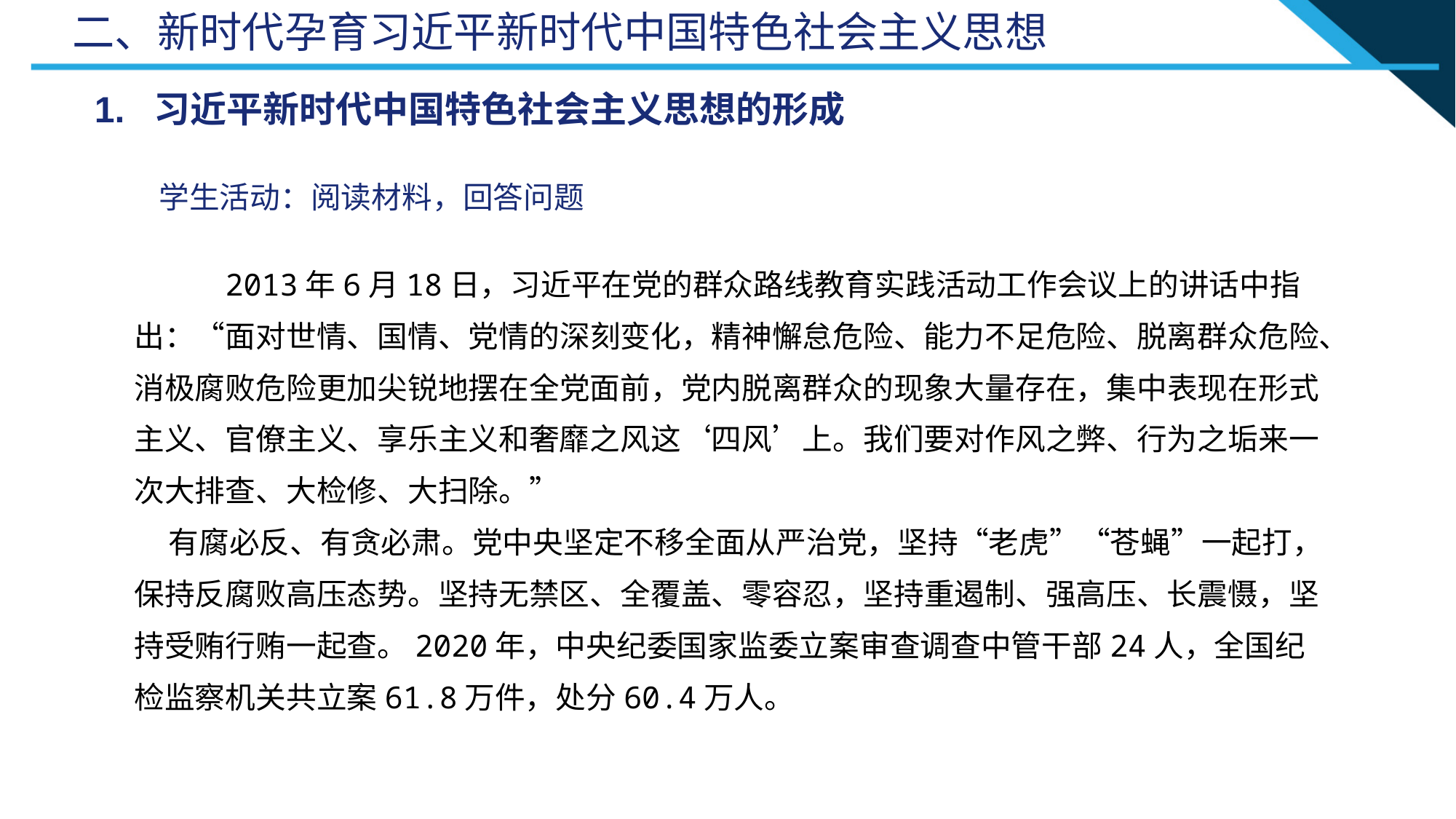

二、新时代孕育习近平新时代中国特色社会主义思想
       1.  习近平新时代中国特色社会主义思想的形成
         学生活动：阅读材料，回答问题

     2013年6月18日，习近平在党的群众路线教育实践活动工作会议上的讲话中指出：“面对世情、国情、党情的深刻变化，精神懈怠危险、能力不足危险、脱离群众危险、消极腐败危险更加尖锐地摆在全党面前，党内脱离群众的现象大量存在，集中表现在形式主义、官僚主义、享乐主义和奢靡之风这‘四风’上。我们要对作风之弊、行为之垢来一次大排查、大检修、大扫除。”
    有腐必反、有贪必肃。党中央坚定不移全面从严治党，坚持“老虎”“苍蝇”一起打，保持反腐败高压态势。坚持无禁区、全覆盖、零容忍，坚持重遏制、强高压、长震慑，坚持受贿行贿一起查。2020年，中央纪委国家监委立案审查调查中管干部24人，全国纪检监察机关共立案61.8万件，处分60.4万人。